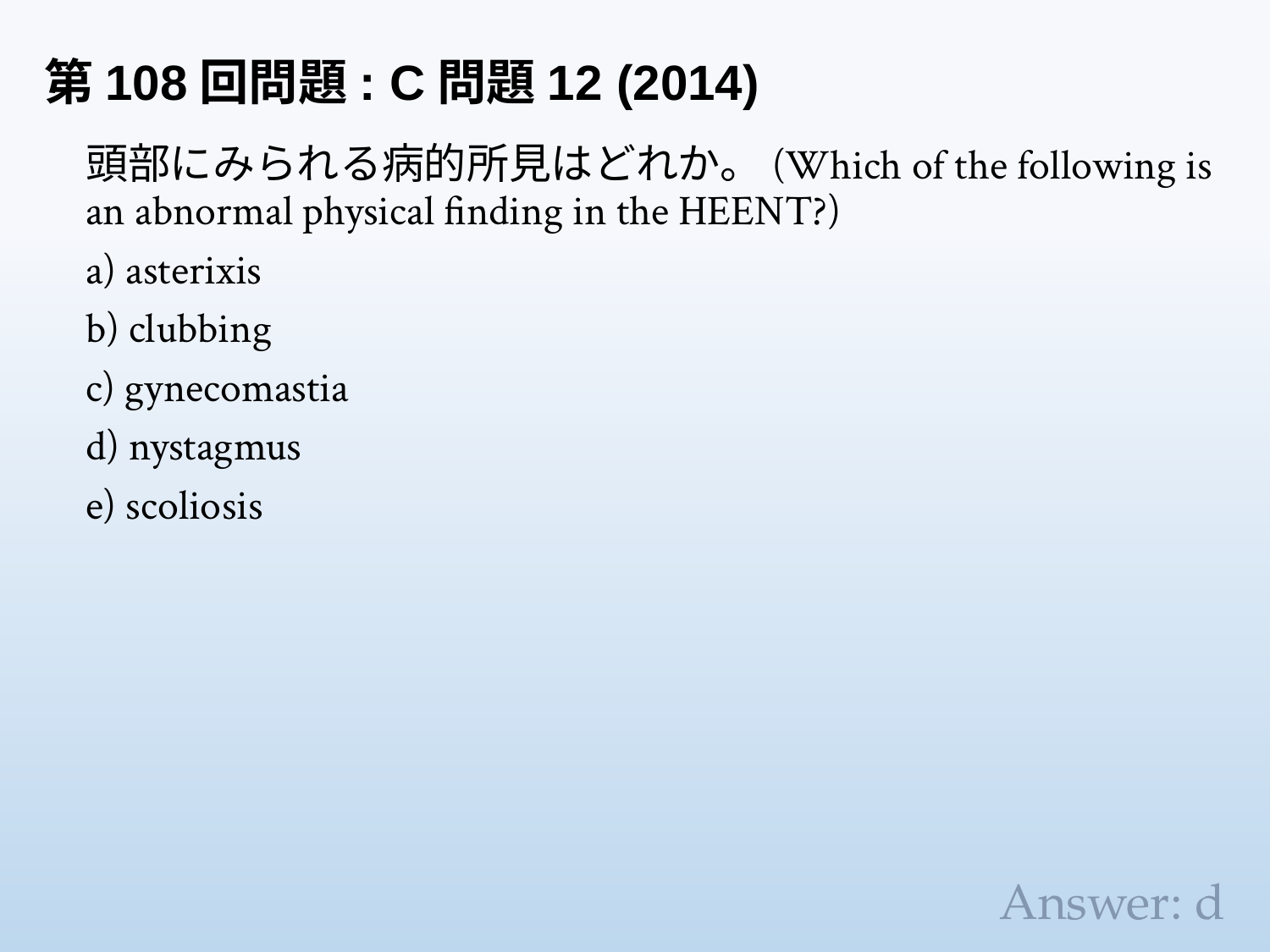

第108回問題: C問題12 (2014)
頭部にみられる病的所見はどれか。(Which of the following is an abnormal physical finding in the HEENT?)
a) asterixis
b) clubbing
c) gynecomastia
d) nystagmus
e) scoliosis
Answer: d